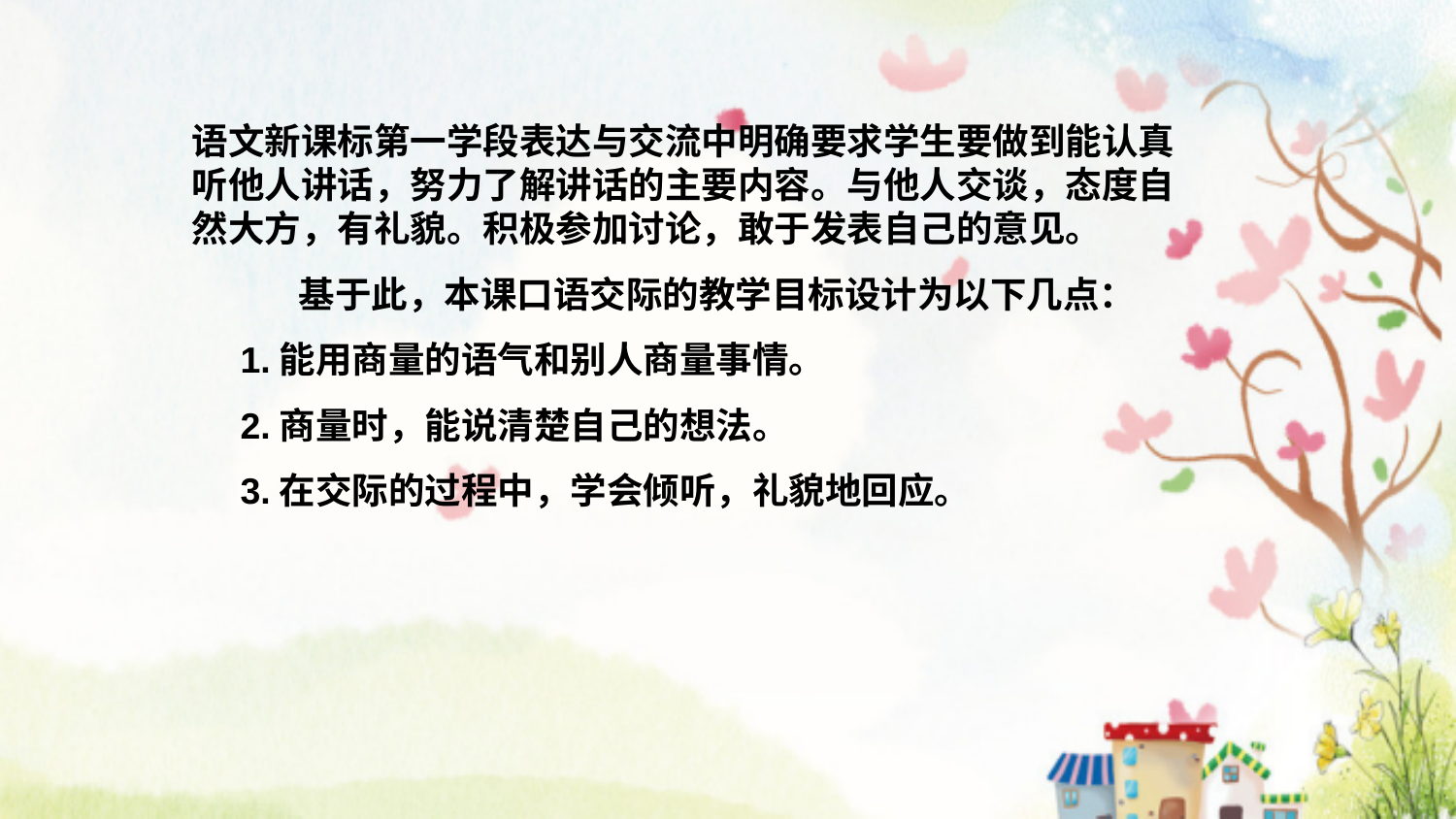

语文新课标第一学段表达与交流中明确要求学生要做到能认真听他人讲话，努力了解讲话的主要内容。与他人交谈，态度自然大方，有礼貌。积极参加讨论，敢于发表自己的意见。      基于此，本课口语交际的教学目标设计为以下几点：
1.能用商量的语气和别人商量事情。
2.商量时，能说清楚自己的想法。
3.在交际的过程中，学会倾听，礼貌地回应。